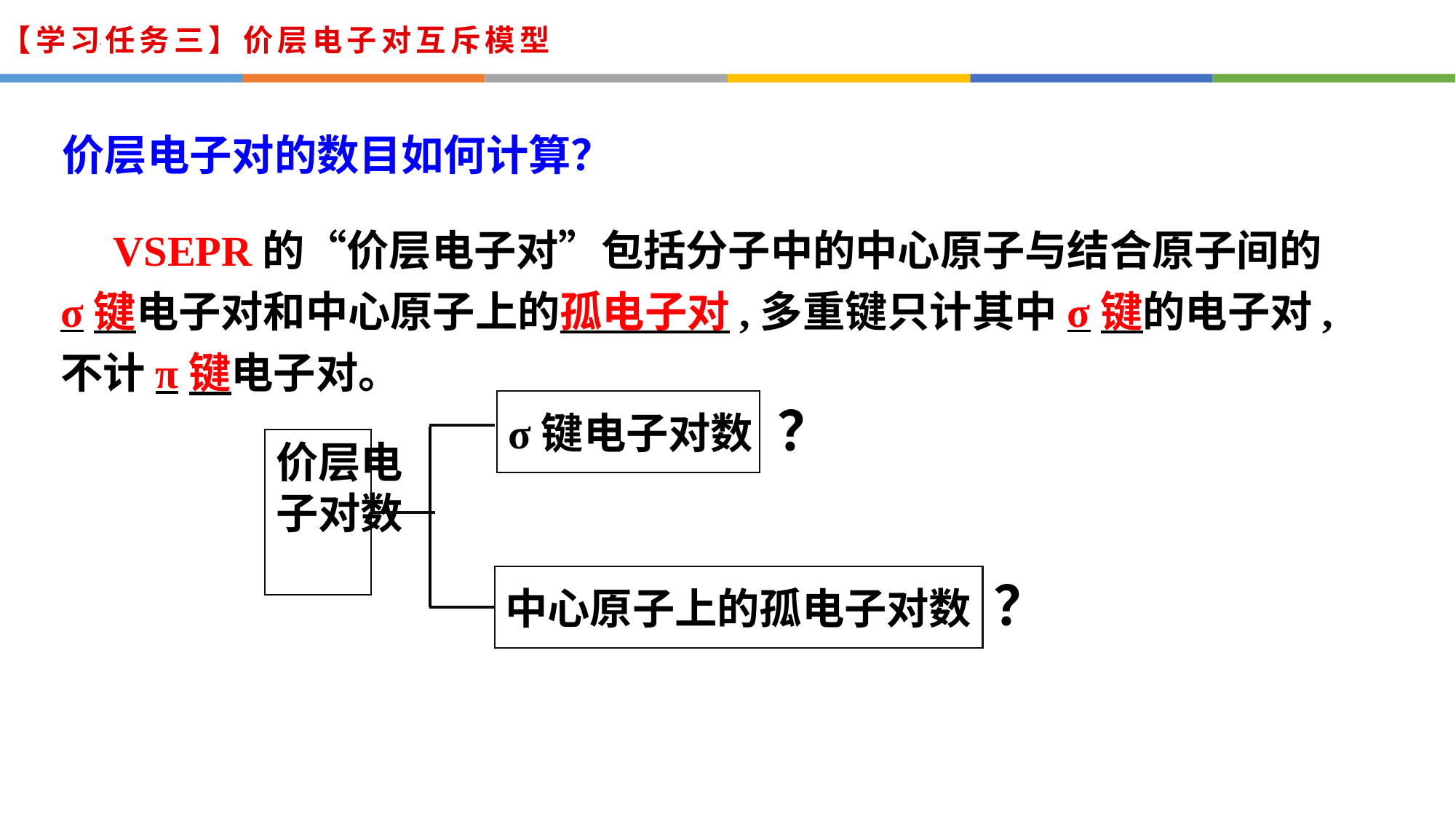

# 【学习任务三】价层电子对互斥模型

价层电子对的数目如何计算？
     VSEPR的“价层电子对”包括分子中的中心原子与结合原子间的σ键电子对和中心原子上的孤电子对,多重键只计其中σ键的电子对,不计π键电子对。

σ键电子对数
？

价层电子对数
？

中心原子上的孤电子对数